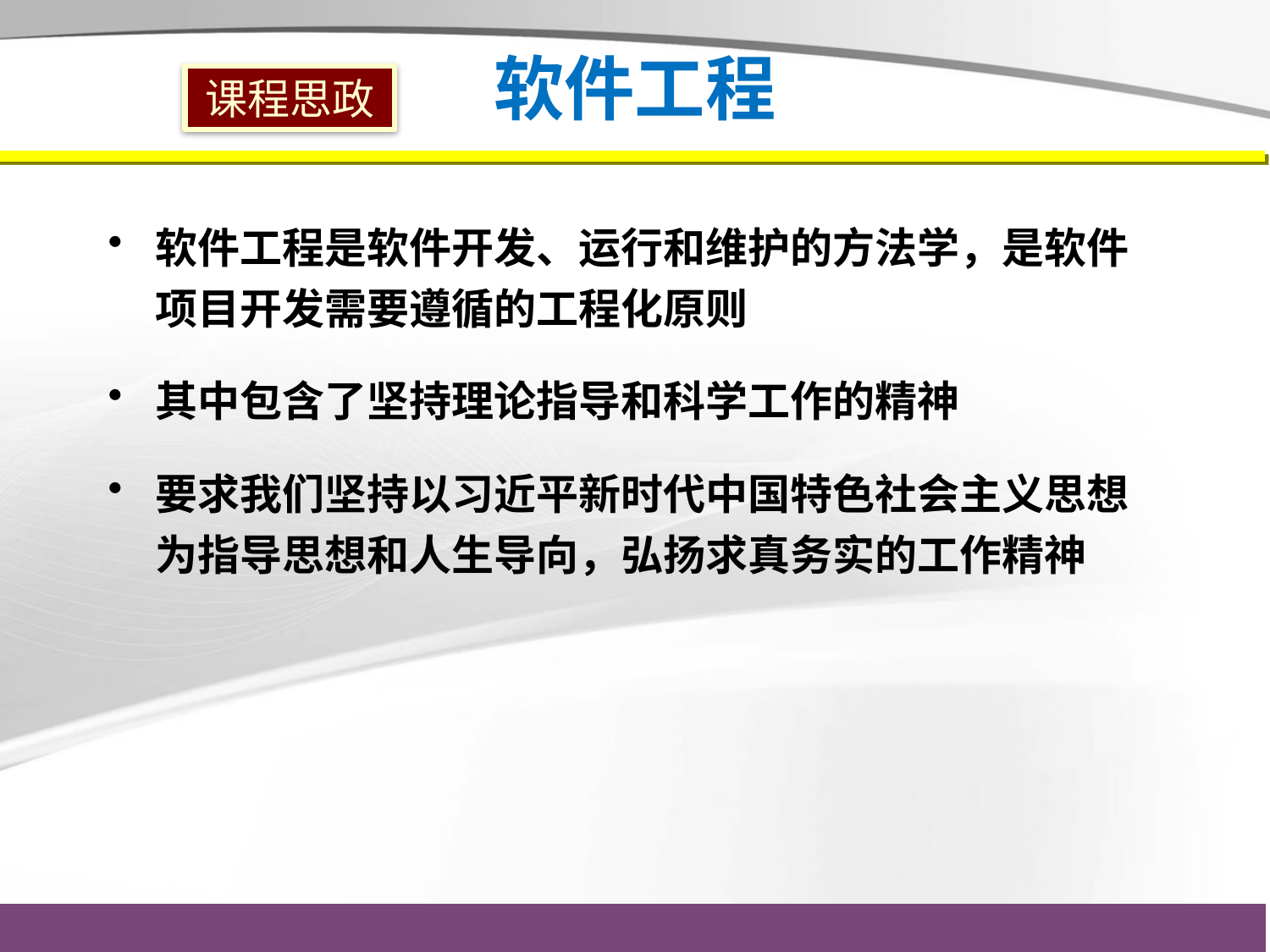

# 软件工程
课程思政
软件工程是软件开发、运行和维护的方法学，是软件项目开发需要遵循的工程化原则
其中包含了坚持理论指导和科学工作的精神
要求我们坚持以习近平新时代中国特色社会主义思想为指导思想和人生导向，弘扬求真务实的工作精神